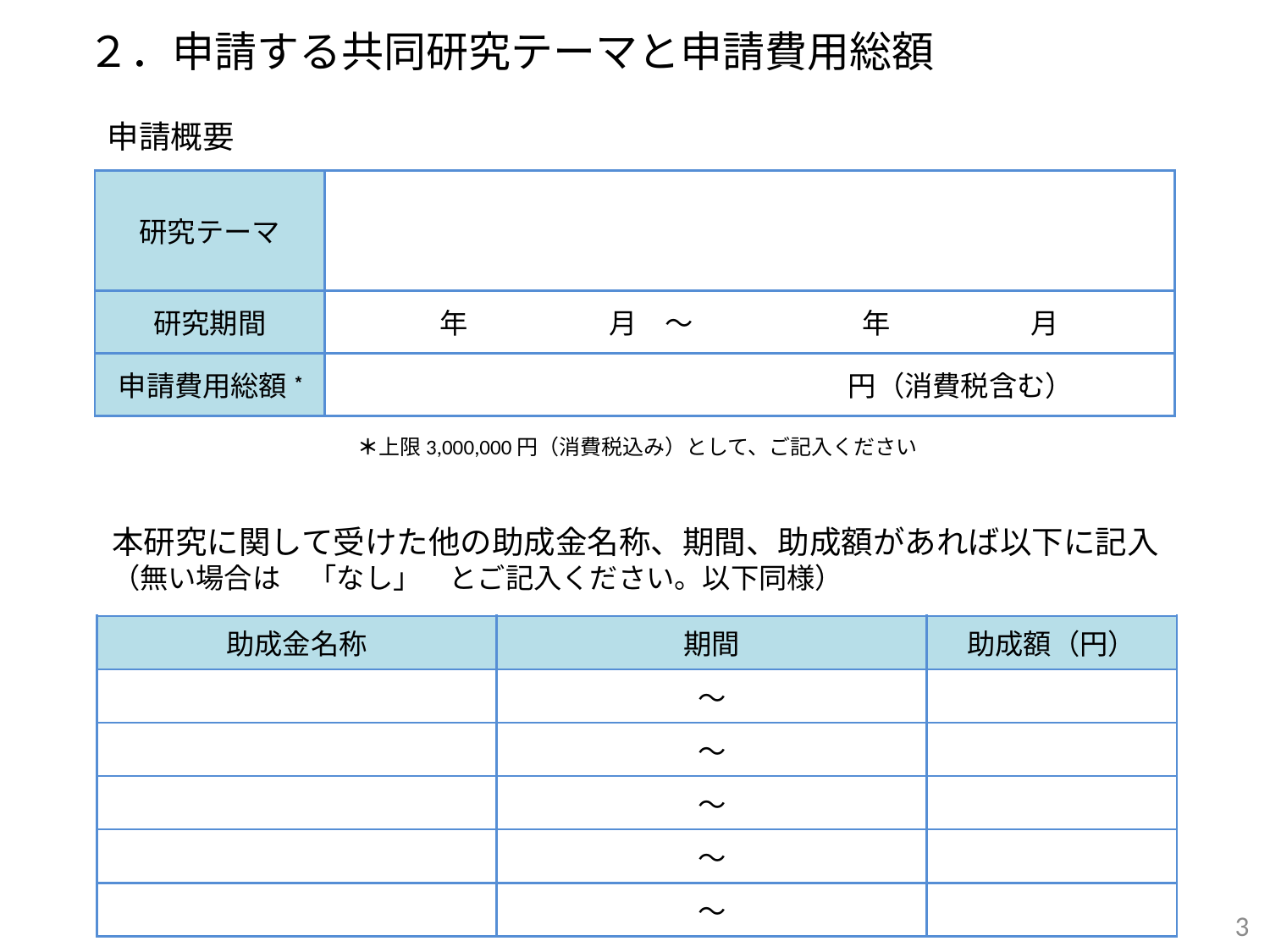

２．申請する共同研究テーマと申請費用総額
申請概要
| 研究テーマ |  |
| --- | --- |
| 研究期間 | 年　　　　　月　～　　　　　　年　　　　　月 |
| 申請費用総額\* | 円（消費税含む） |
＊上限3,000,000円（消費税込み）として、ご記入ください
本研究に関して受けた他の助成金名称、期間、助成額があれば以下に記入
（無い場合は　「なし」　とご記入ください。以下同様）
| 助成金名称 | 期間 | 助成額（円） |
| --- | --- | --- |
|  | ～ |  |
|  | ～ |  |
|  | ～ |  |
|  | ～ |  |
|  | ～ |  |